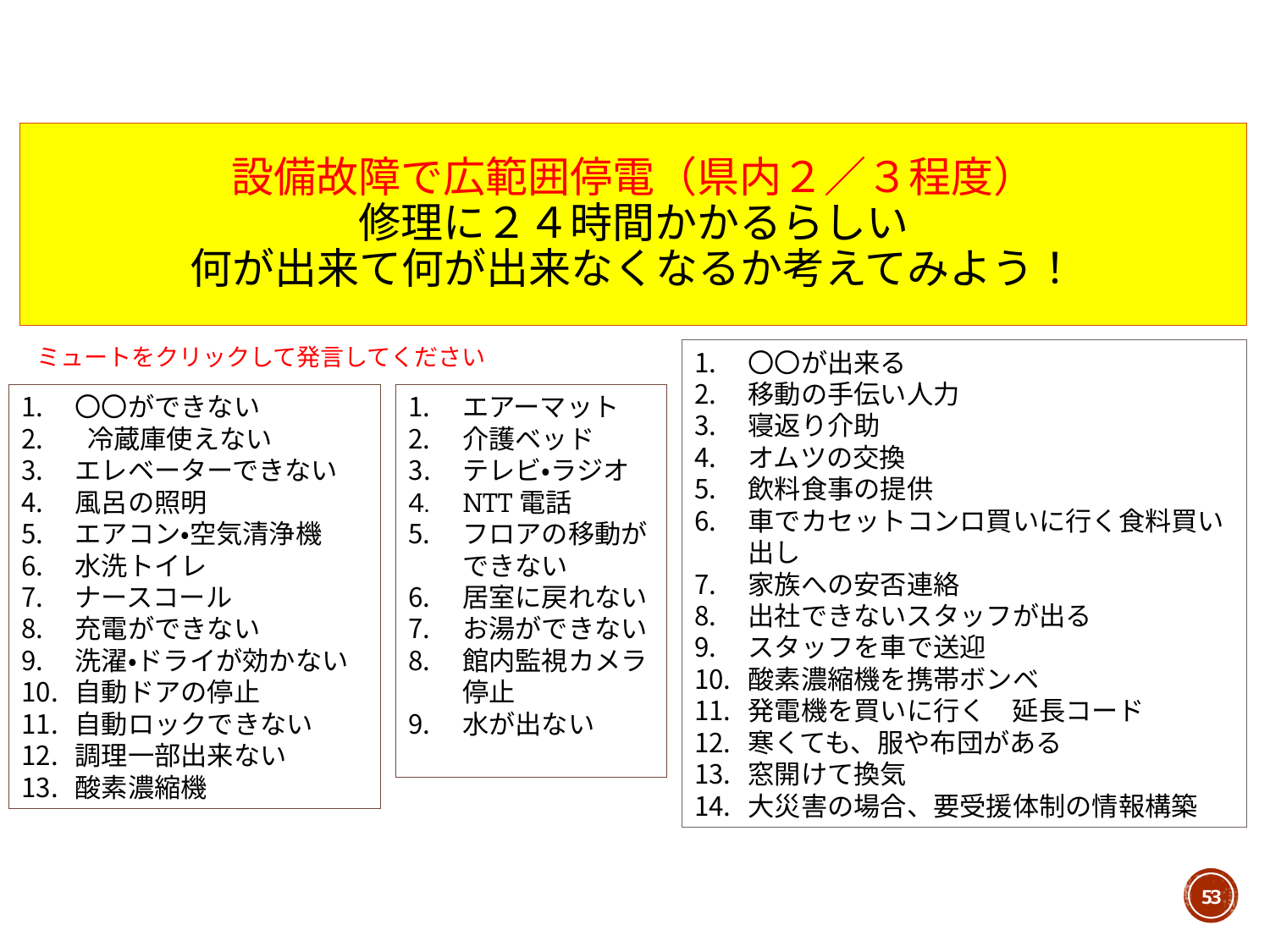

# 設備故障で広範囲停電（県内２／３程度） 修理に２４時間かかるらしい 何が出来て何が出来なくなるか考えてみよう！
ミュートをクリックして発言してください
〇〇が出来る
移動の手伝い人力
寝返り介助
オムツの交換
飲料食事の提供
車でカセットコンロ買いに行く食料買い出し
家族への安否連絡
出社できないスタッフが出る
スタッフを車で送迎
酸素濃縮機を携帯ボンベ
発電機を買いに行く　延長コード
寒くても、服や布団がある
窓開けて換気
大災害の場合、要受援体制の情報構築
〇〇ができない
 冷蔵庫使えない
エレベーターできない
風呂の照明
エアコン・空気清浄機
水洗トイレ
ナースコール
充電ができない
洗濯・ドライが効かない
自動ドアの停止
自動ロックできない
調理一部出来ない
酸素濃縮機
エアーマット
介護ベッド
テレビ・ラジオ
NTT電話
フロアの移動ができない
居室に戻れない
お湯ができない
館内監視カメラ停止
水が出ない

53